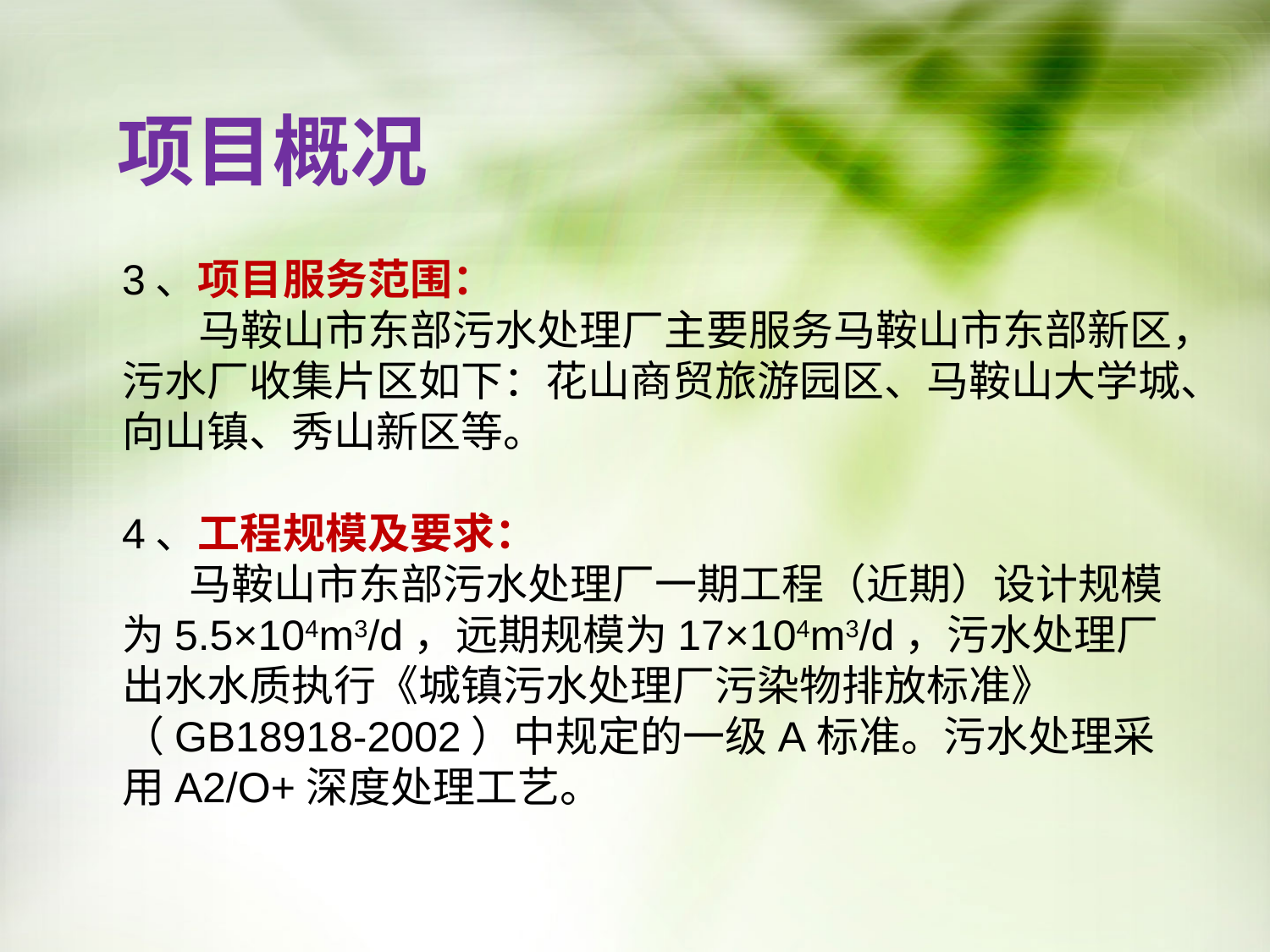

项目概况
3、项目服务范围：
       马鞍山市东部污水处理厂主要服务马鞍山市东部新区，污水厂收集片区如下：花山商贸旅游园区、马鞍山大学城、向山镇、秀山新区等。

4、工程规模及要求：
      马鞍山市东部污水处理厂一期工程（近期）设计规模为5.5×104m3/d，远期规模为17×104m3/d，污水处理厂出水水质执行《城镇污水处理厂污染物排放标准》（GB18918-2002）中规定的一级A标准。污水处理采用A2/O+深度处理工艺。